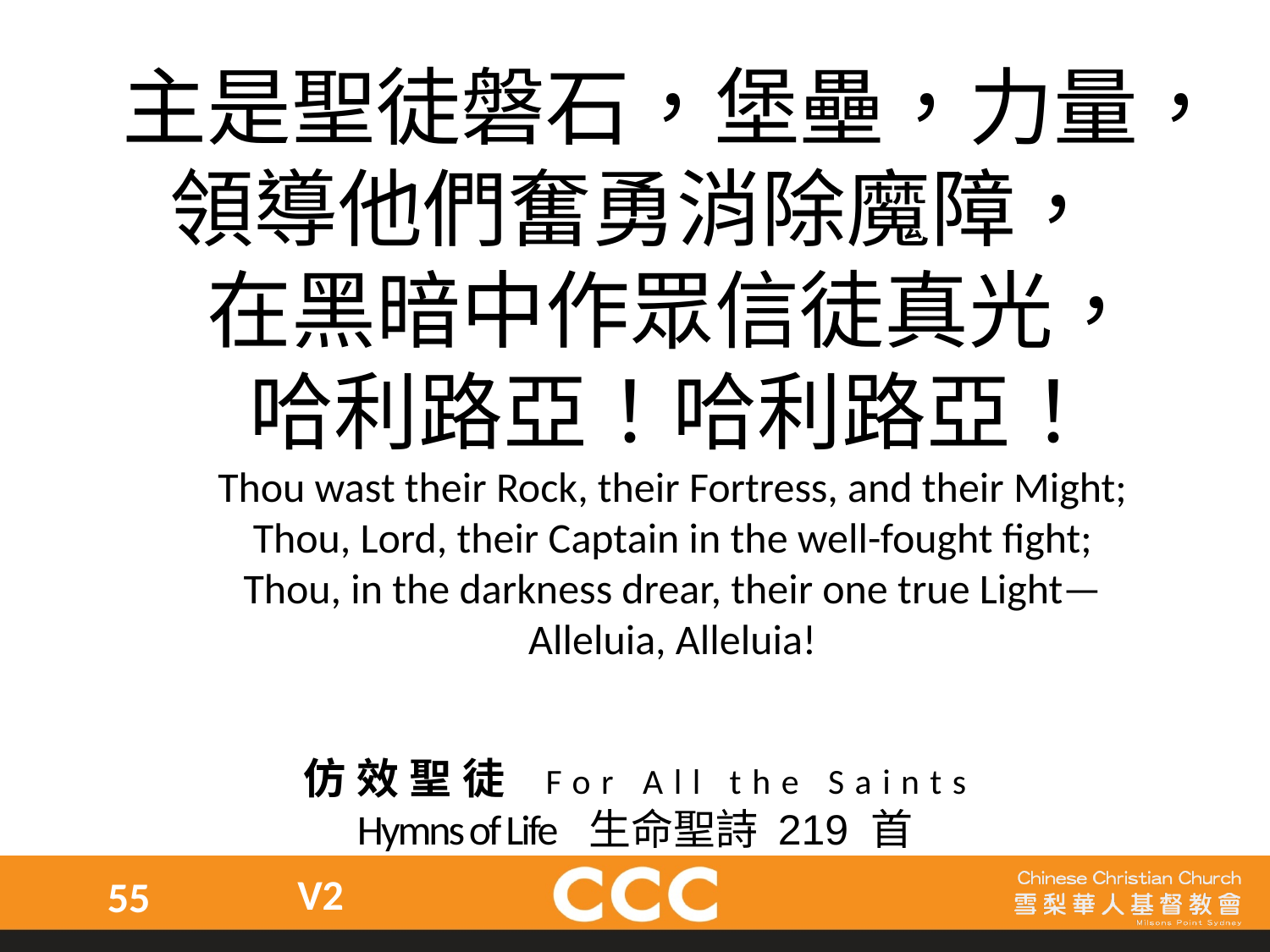

主是聖徒磐石，堡壘，力量，領導他們奮勇消除魔障，
在黑暗中作眾信徒真光，
哈利路亞！哈利路亞！
Thou wast their Rock, their Fortress, and their Might;
Thou, Lord, their Captain in the well-fought fight;
Thou, in the darkness drear, their one true Light—
Alleluia, Alleluia!
仿效聖徒 For All the Saints
Hymns of Life   生命聖詩 219 首
V2
55